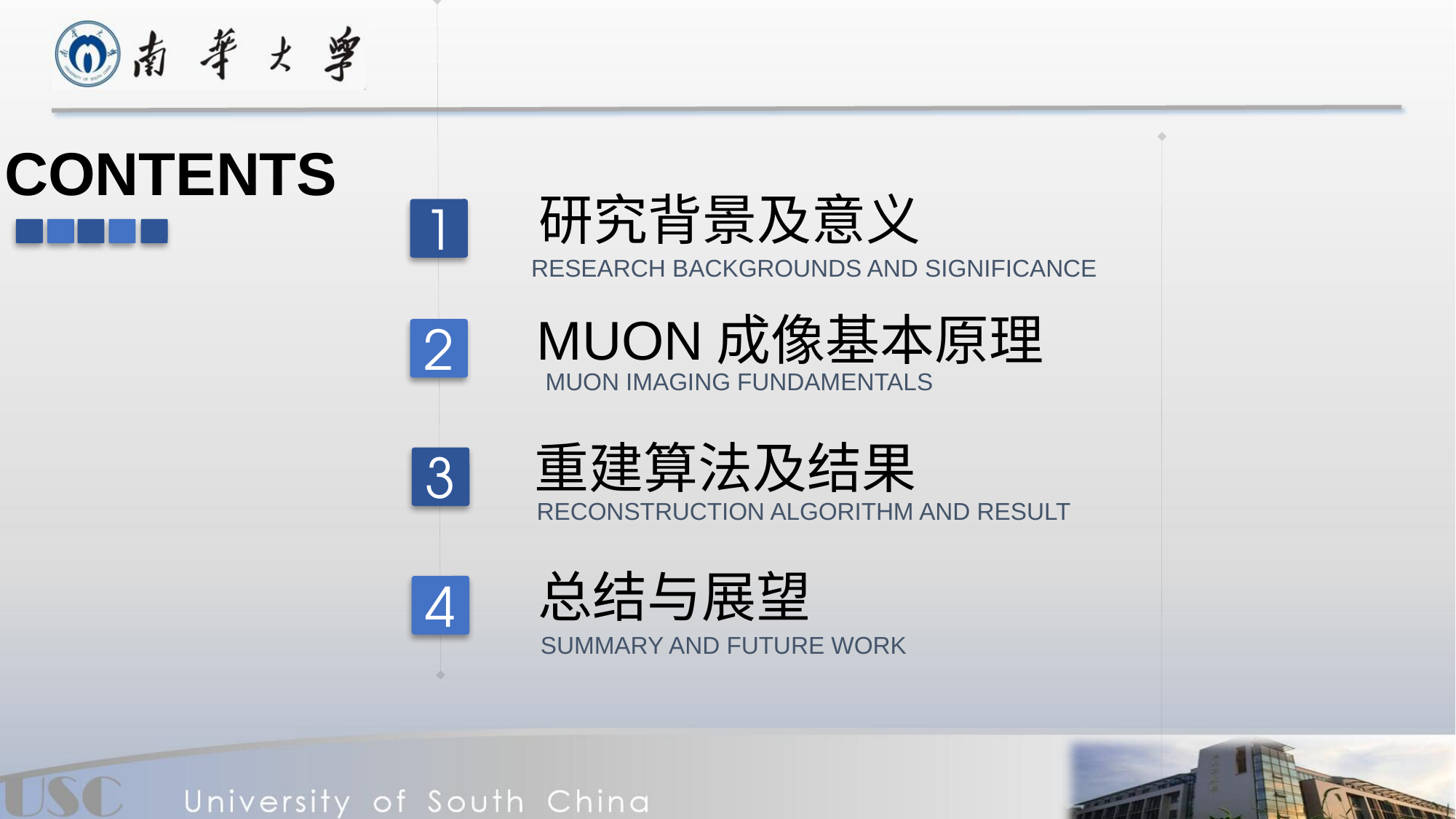

CONTENTS
研究背景及意义
1

RESEARCH BACKGROUNDS AND SIGNIFICANCE
MUON成像基本原理
2
MUON IMAGING FUNDAMENTALS
重建算法及结果
3
RECONSTRUCTION ALGORITHM AND RESULT
总结与展望
4
SUMMARY AND FUTURE WORK